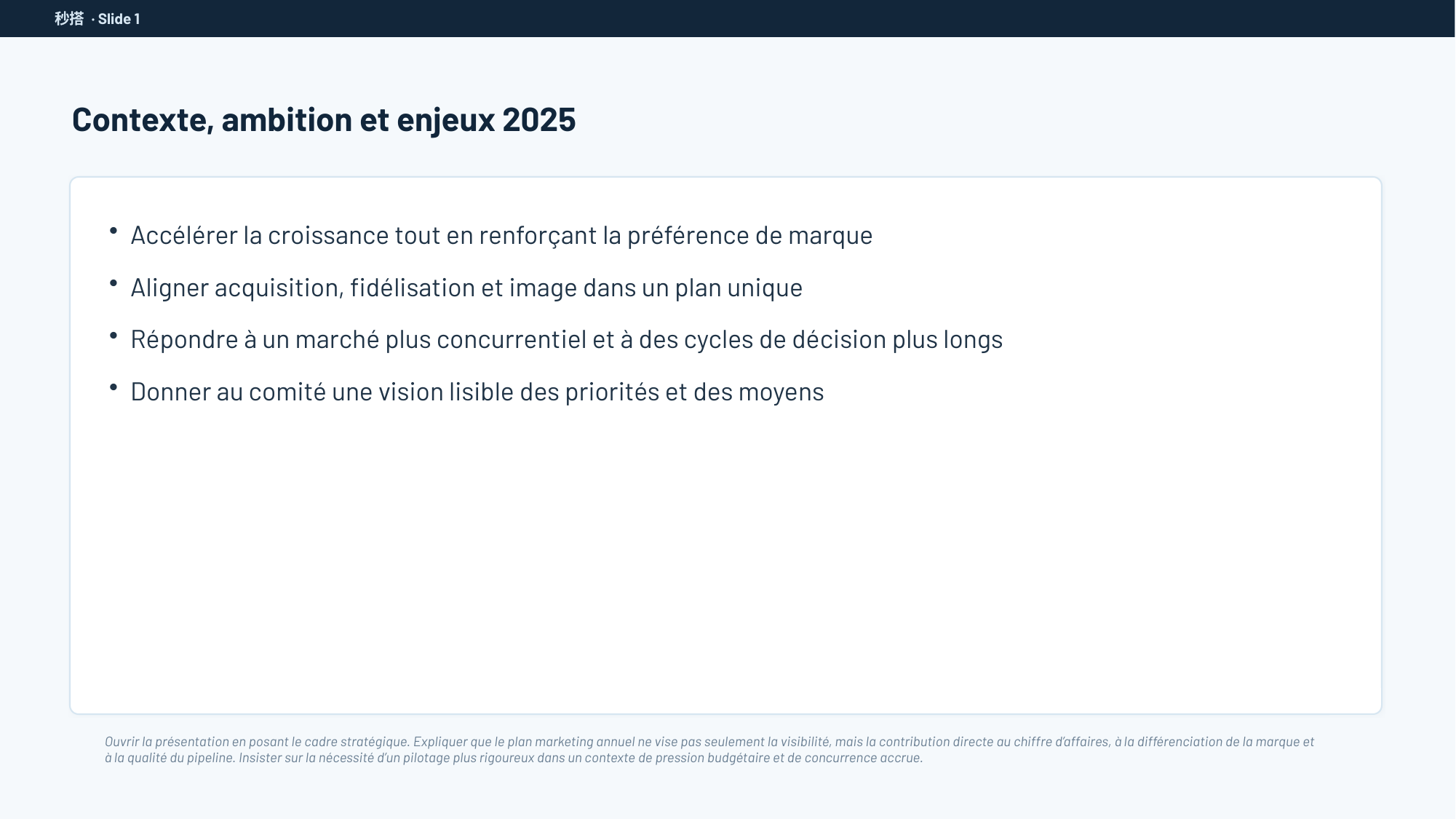

秒搭 · Slide 1
Contexte, ambition et enjeux 2025

Accélérer la croissance tout en renforçant la préférence de marque
Aligner acquisition, fidélisation et image dans un plan unique
Répondre à un marché plus concurrentiel et à des cycles de décision plus longs
Donner au comité une vision lisible des priorités et des moyens
Ouvrir la présentation en posant le cadre stratégique. Expliquer que le plan marketing annuel ne vise pas seulement la visibilité, mais la contribution directe au chiffre d’affaires, à la différenciation de la marque et à la qualité du pipeline. Insister sur la nécessité d’un pilotage plus rigoureux dans un contexte de pression budgétaire et de concurrence accrue.